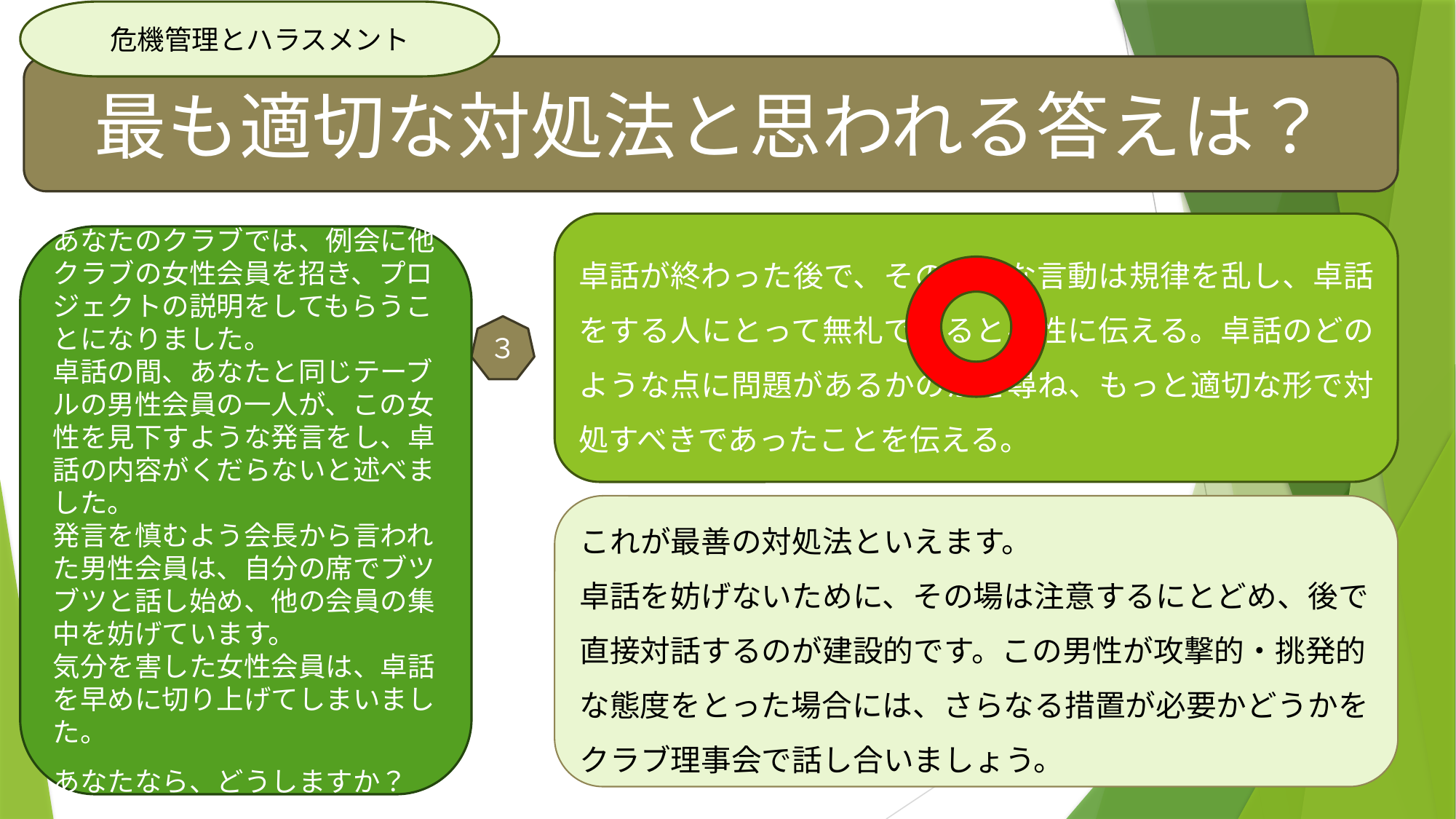

危機管理とハラスメント
最も適切な対処法と思われる答えは？
卓話が終わった後で、そのような言動は規律を乱し、卓話をする人にとって無礼であると男性に伝える。卓話のどのような点に問題があるかのかを尋ね、もっと適切な形で対処すべきであったことを伝える。
あなたのクラブでは、例会に他クラブの女性会員を招き、プロジェクトの説明をしてもらうことになりました。
卓話の間、あなたと同じテーブルの男性会員の一人が、この女性を見下すような発言をし、卓話の内容がくだらないと述べました。
発言を慎むよう会長から言われた男性会員は、自分の席でブツブツと話し始め、他の会員の集中を妨げています。
気分を害した女性会員は、卓話を早めに切り上げてしまいました。
あなたなら、どうしますか？

３
これが最善の対処法といえます。
卓話を妨げないために、その場は注意するにとどめ、後で直接対話するのが建設的です。この男性が攻撃的・挑発的な態度をとった場合には、さらなる措置が必要かどうかをクラブ理事会で話し合いましょう。